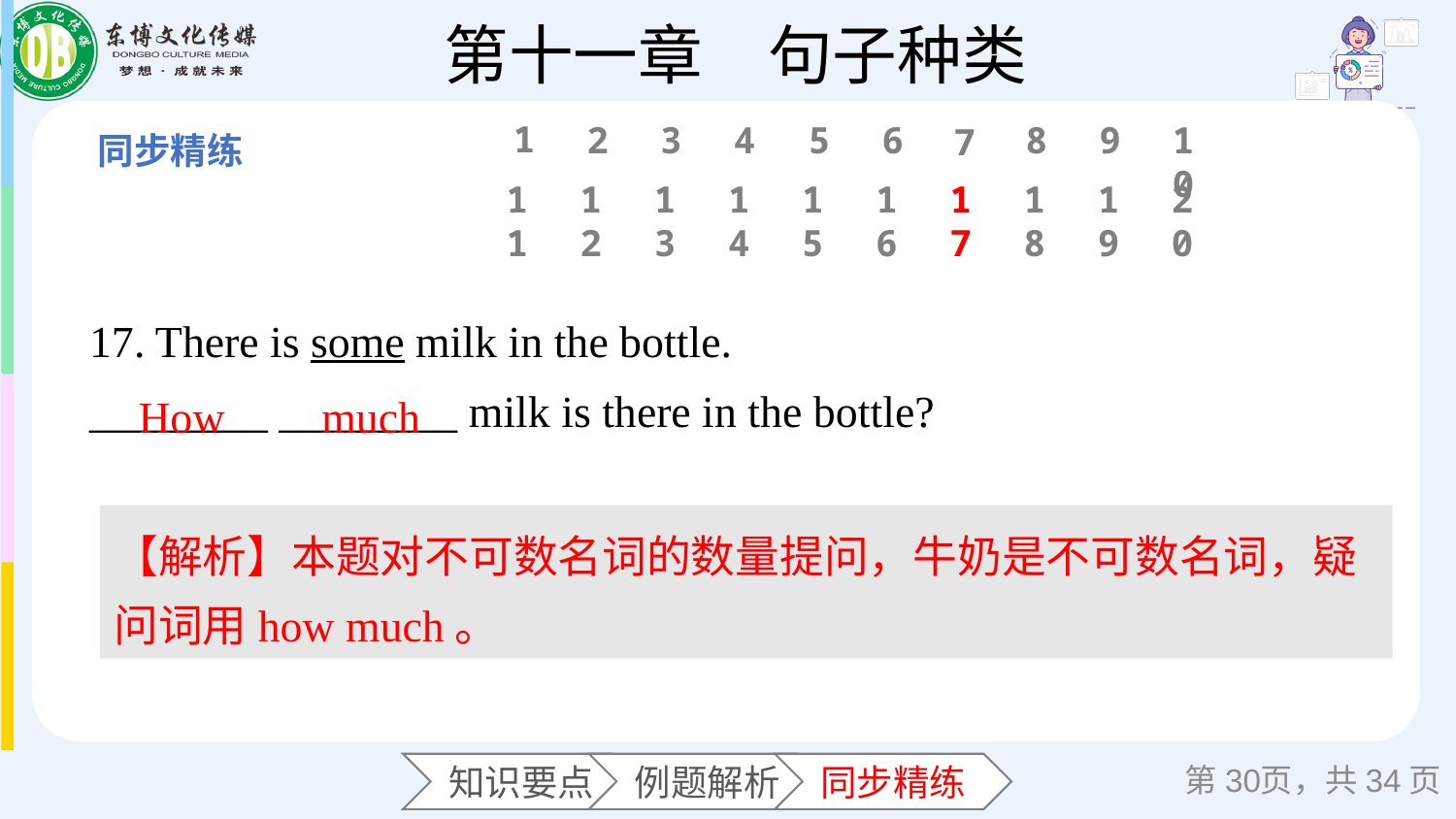

1
6
2
3
4
5
8
9
10
7
11
12
13
14
15
16
17
18
19
20

17. There is some milk in the bottle.
________ ________ milk is there in the bottle?
How
much
【解析】本题对不可数名词的数量提问，牛奶是不可数名词，疑问词用how much。
第30页，共34页